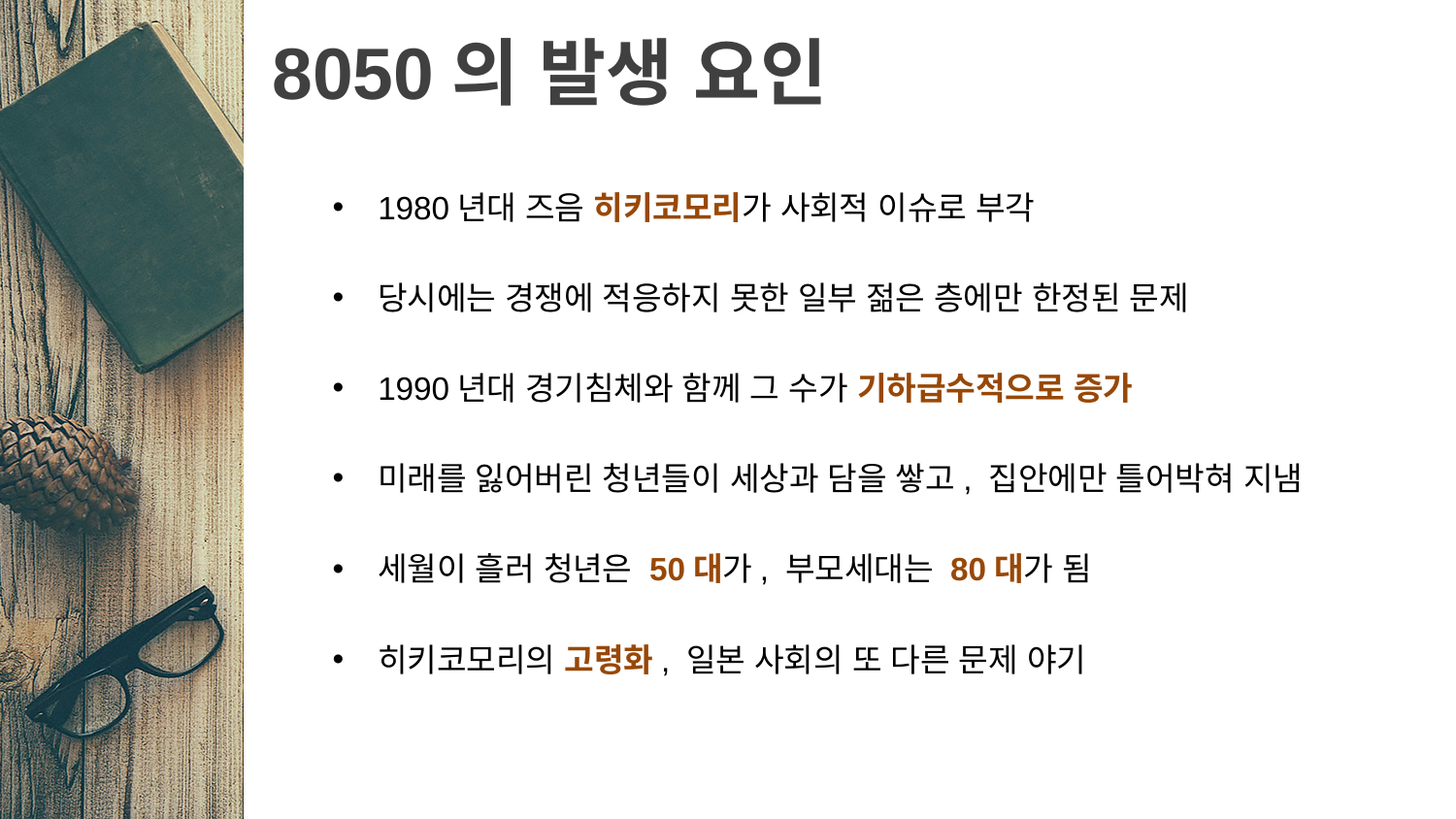

# 8050의 발생 요인
1980년대 즈음 히키코모리가 사회적 이슈로 부각

당시에는 경쟁에 적응하지 못한 일부 젊은 층에만 한정된 문제

1990년대 경기침체와 함께 그 수가 기하급수적으로 증가

미래를 잃어버린 청년들이 세상과 담을 쌓고, 집안에만 틀어박혀 지냄

세월이 흘러 청년은 50대가, 부모세대는 80대가 됨

히키코모리의 고령화, 일본 사회의 또 다른 문제 야기